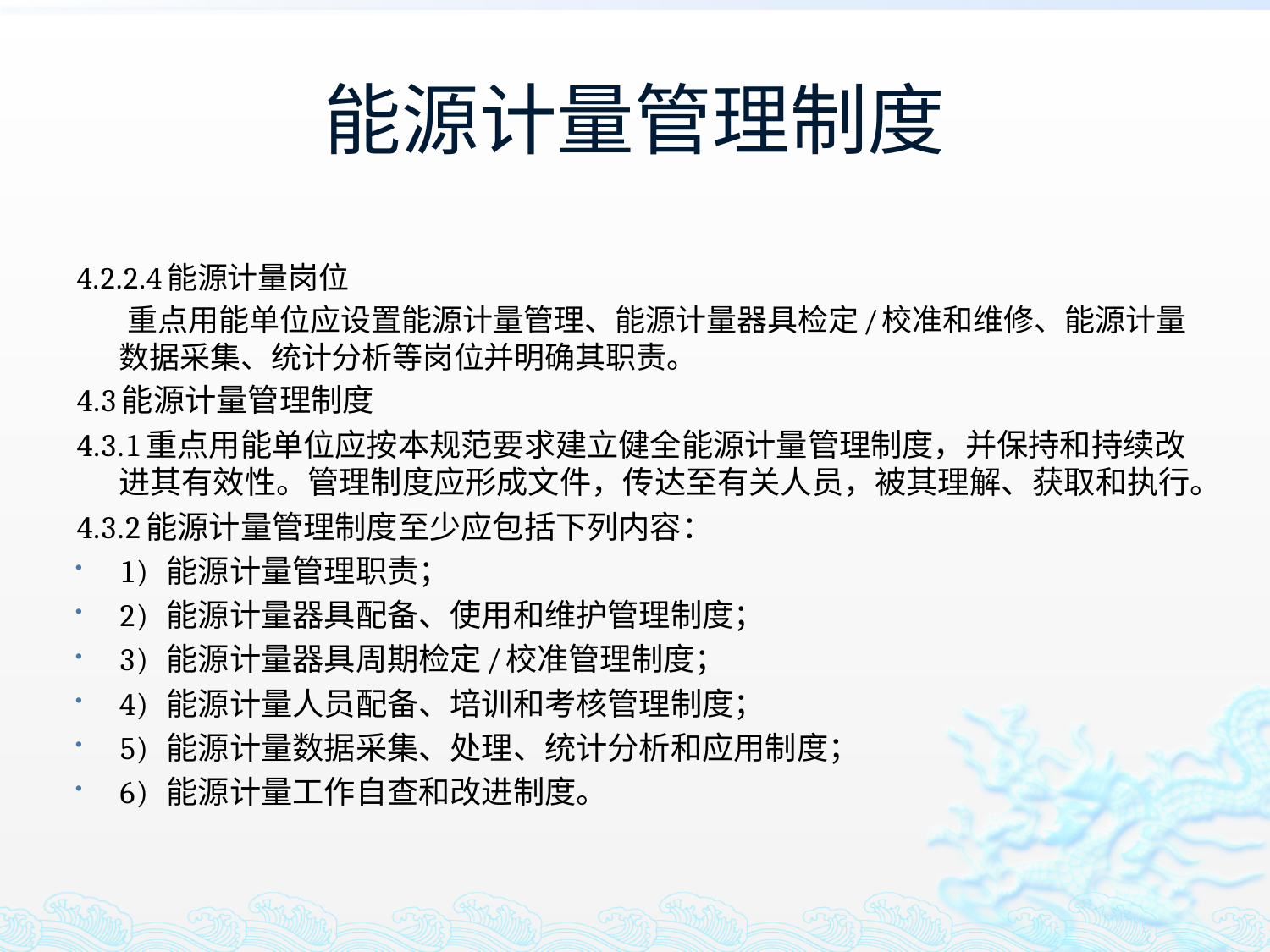

# 能源计量管理制度

4.2.2.4能源计量岗位
       重点用能单位应设置能源计量管理、能源计量器具检定/校准和维修、能源计量数据采集、统计分析等岗位并明确其职责。
4.3能源计量管理制度
4.3.1重点用能单位应按本规范要求建立健全能源计量管理制度，并保持和持续改进其有效性。管理制度应形成文件，传达至有关人员，被其理解、获取和执行。
4.3.2能源计量管理制度至少应包括下列内容：
1)  能源计量管理职责；
2)  能源计量器具配备、使用和维护管理制度；
3)  能源计量器具周期检定/校准管理制度；
4)  能源计量人员配备、培训和考核管理制度；
5)  能源计量数据采集、处理、统计分析和应用制度；
6)  能源计量工作自查和改进制度。